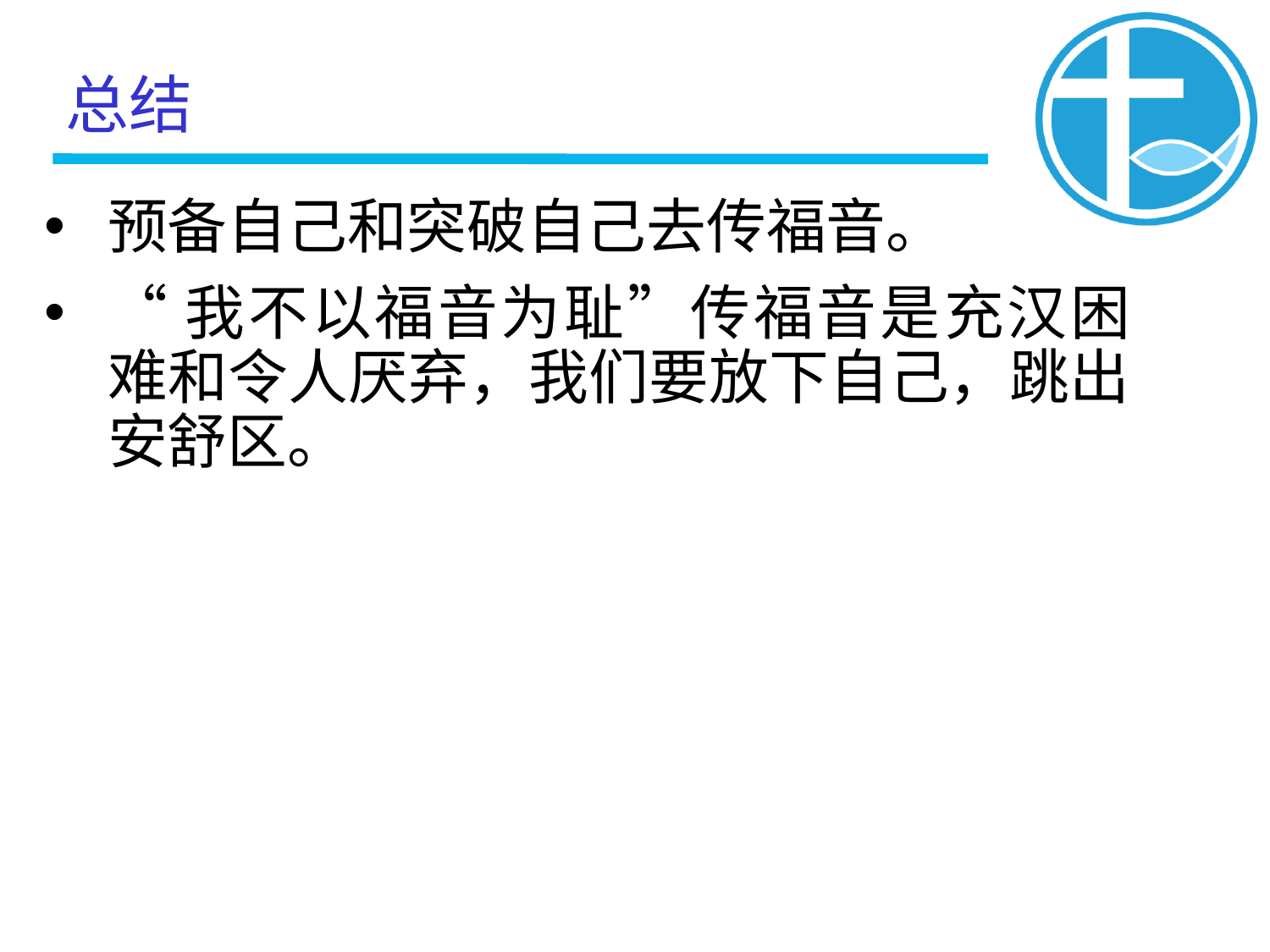

总结
预备自己和突破自己去传福音。
“我不以福音为耻”传福音是充汉困难和令人厌弃，我们要放下自己，跳出安舒区。